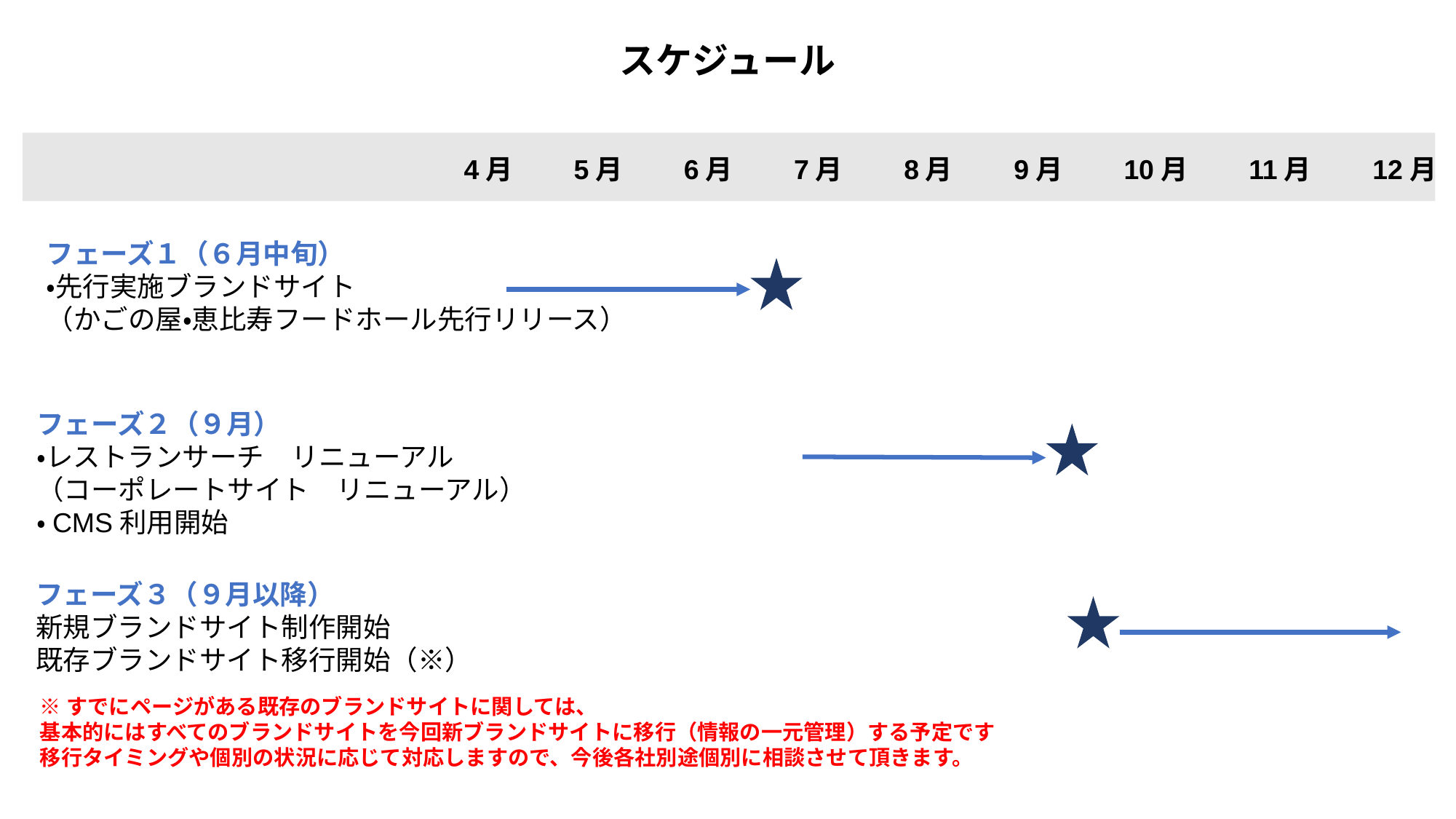

スケジュール

4月　　5月　　6月　　7月　　8月　　9月　　10月　　11月　　12月
フェーズ１（６月中旬）
・先行実施ブランドサイト
（かごの屋・恵比寿フードホール先行リリース）

フェーズ２（９月）
・レストランサーチ　リニューアル
（コーポレートサイト　リニューアル）
・CMS利用開始

フェーズ３（９月以降）
新規ブランドサイト制作開始
既存ブランドサイト移行開始（※）

※すでにページがある既存のブランドサイトに関しては、
基本的にはすべてのブランドサイトを今回新ブランドサイトに移行（情報の一元管理）する予定です
移行タイミングや個別の状況に応じて対応しますので、今後各社別途個別に相談させて頂きます。